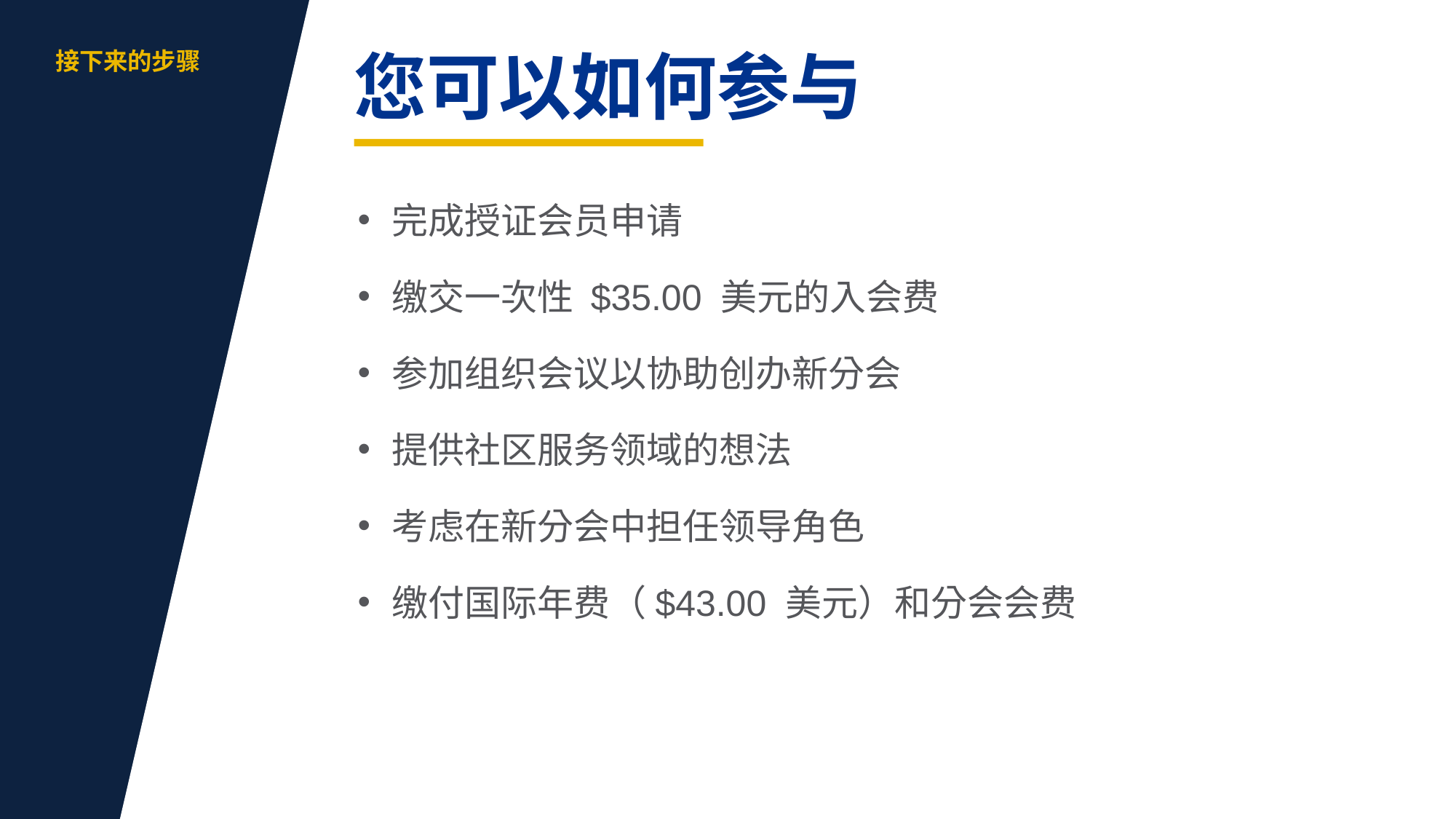

aa

接下来的步骤
您可以如何参与

完成授证会员申请

缴交一次性 $35.00 美元的入会费

参加组织会议以协助创办新分会

提供社区服务领域的想法

考虑在新分会中担任领导角色

缴付国际年费（$43.00 美元）和分会会费
15